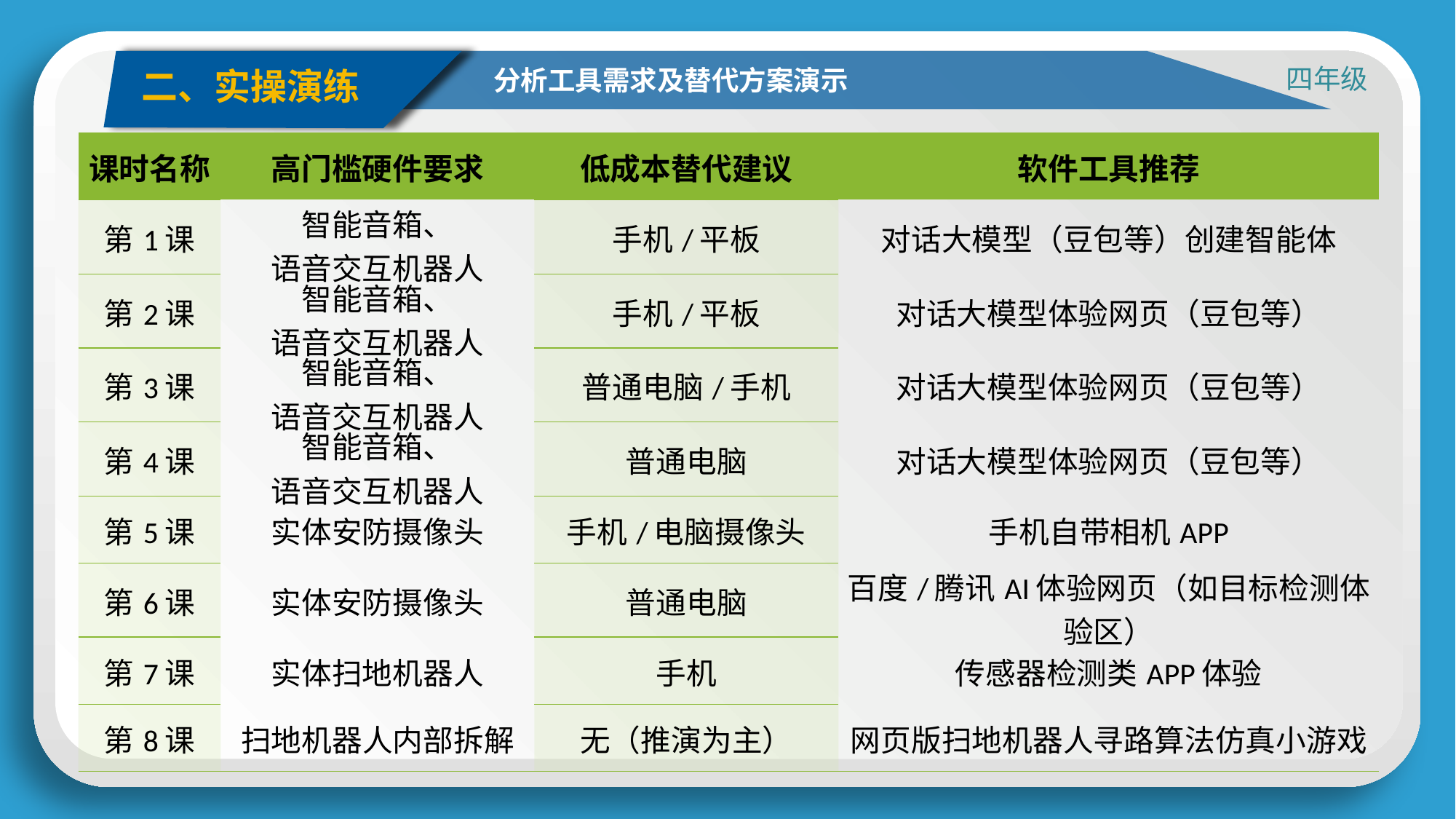

四年级
分析工具需求及替代方案演示
二、实操演练
| 课时名称 | 高门槛硬件要求 | 低成本替代建议 | 软件工具推荐 |
| --- | --- | --- | --- |
| 第1课 | 智能音箱、 语音交互机器人 | 手机/平板 | 对话大模型（豆包等）创建智能体 |
| 第2课 | 智能音箱、 语音交互机器人 | 手机/平板 | 对话大模型体验网页（豆包等） |
| 第3课 | 智能音箱、 语音交互机器人 | 普通电脑/手机 | 对话大模型体验网页（豆包等） |
| 第4课 | 智能音箱、 语音交互机器人 | 普通电脑 | 对话大模型体验网页（豆包等） |
| 第5课 | 实体安防摄像头 | 手机/电脑摄像头 | 手机自带相机APP |
| 第6课 | 实体安防摄像头 | 普通电脑 | 百度/腾讯AI体验网页（如目标检测体验区） |
| 第7课 | 实体扫地机器人 | 手机 | 传感器检测类APP体验 |
| 第8课 | 扫地机器人内部拆解 | 无（推演为主） | 网页版扫地机器人寻路算法仿真小游戏 |